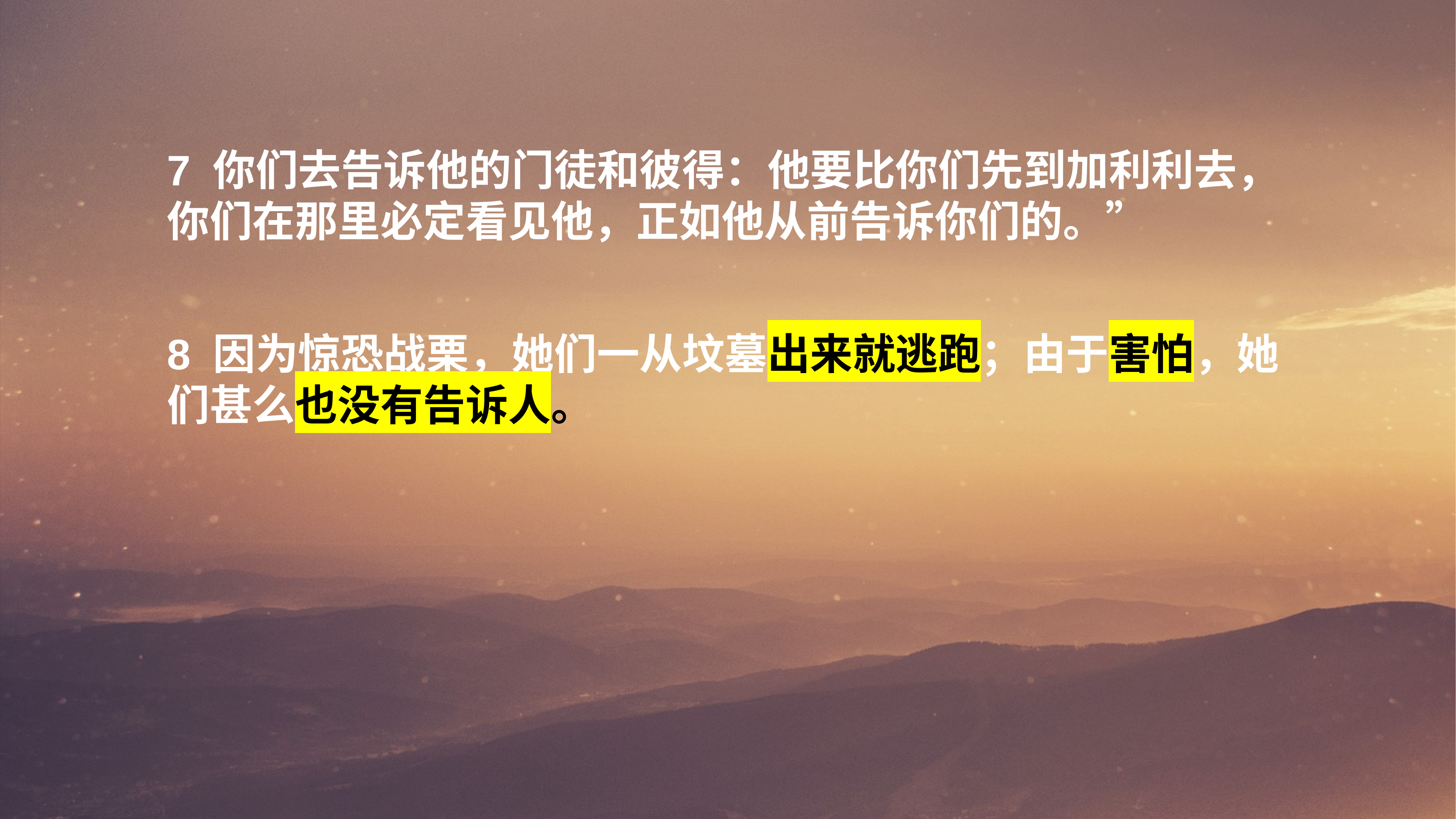

7 你们去告诉他的门徒和彼得：他要比你们先到加利利去，你们在那里必定看见他，正如他从前告诉你们的。”

8 因为惊恐战栗，她们一从坟墓出来就逃跑；由于害怕，她们甚么也没有告诉人。